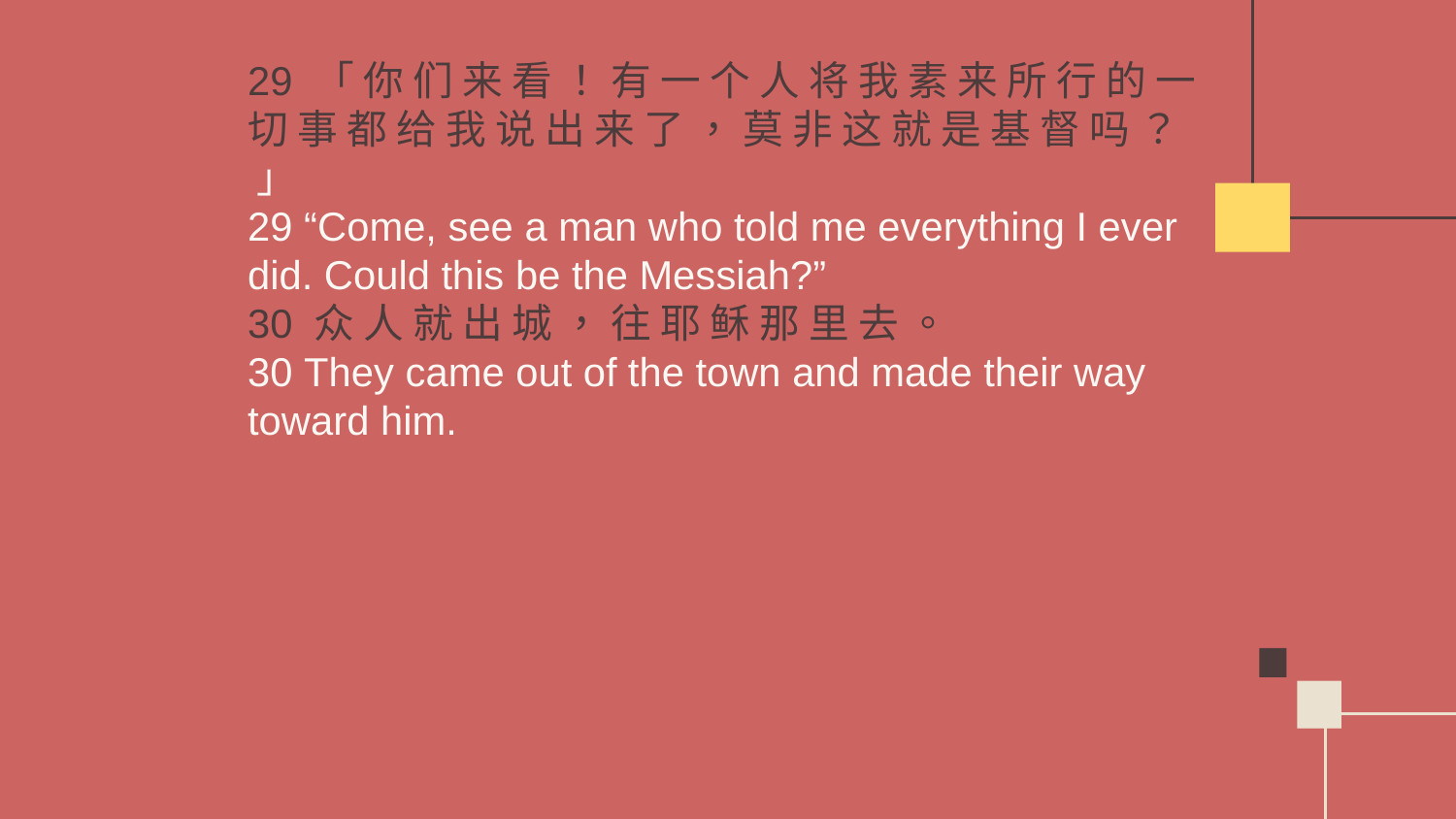

# 29 「 你 们 来 看 ！ 有 一 个 人 将 我 素 来 所 行 的 一 切 事 都 给 我 说 出 来 了 ， 莫 非 这 就 是 基 督 吗 ？ 」 29 “Come, see a man who told me everything I ever did. Could this be the Messiah?” 30 众 人 就 出 城 ， 往 耶 稣 那 里 去 。 30 They came out of the town and made their way toward him.